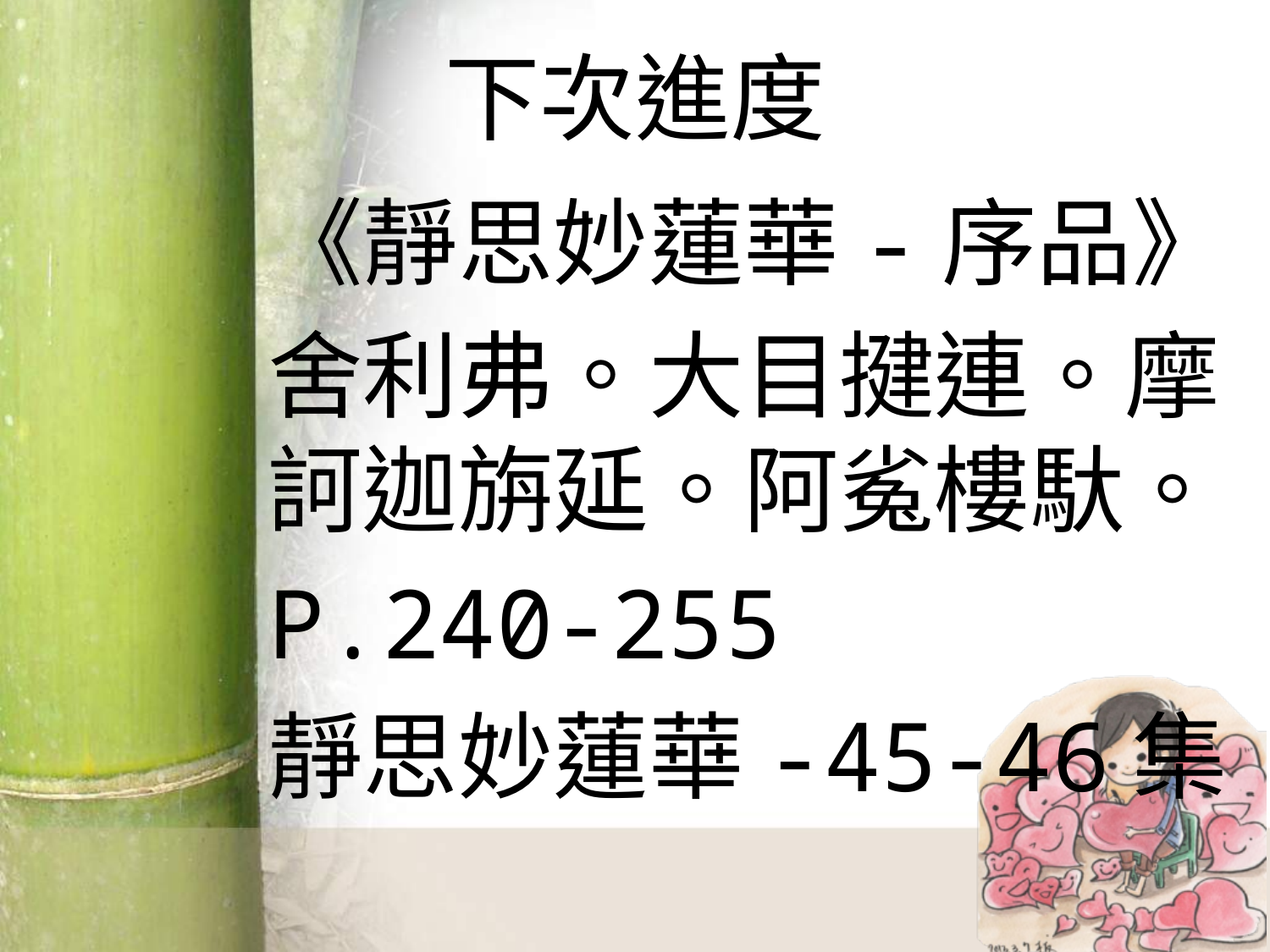

# 下次進度
《靜思妙蓮華-序品》
舍利弗。大目揵連。摩訶迦旃延。阿㝹樓馱。
P.240-255
靜思妙蓮華-45-46集